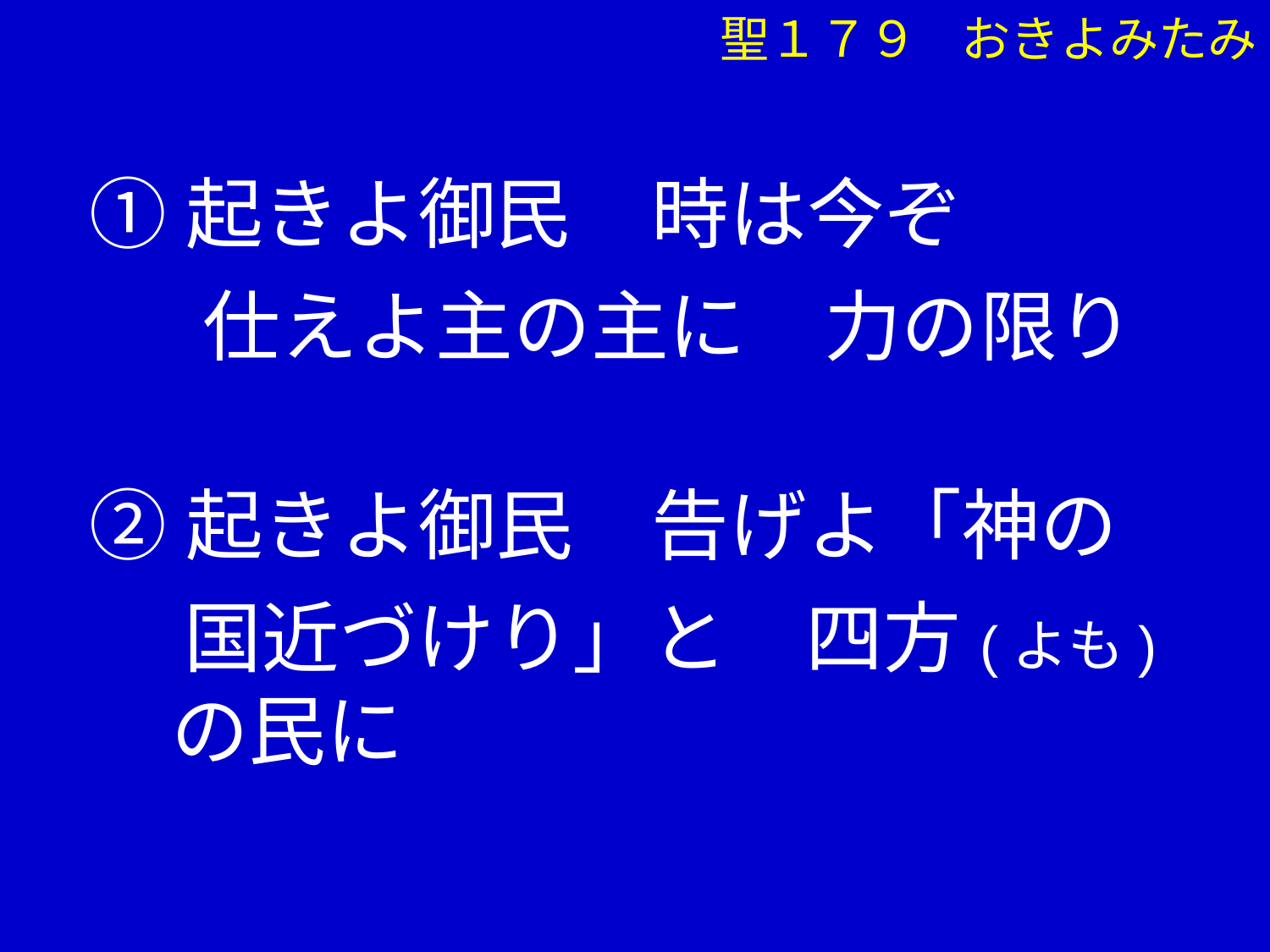

聖１７９    おきよみたみ
①起きよ御民　時は今ぞ
 　仕えよ主の主に　力の限り

②起きよ御民　告げよ「神の
　 国近づけり」と　四方(よも)の民に